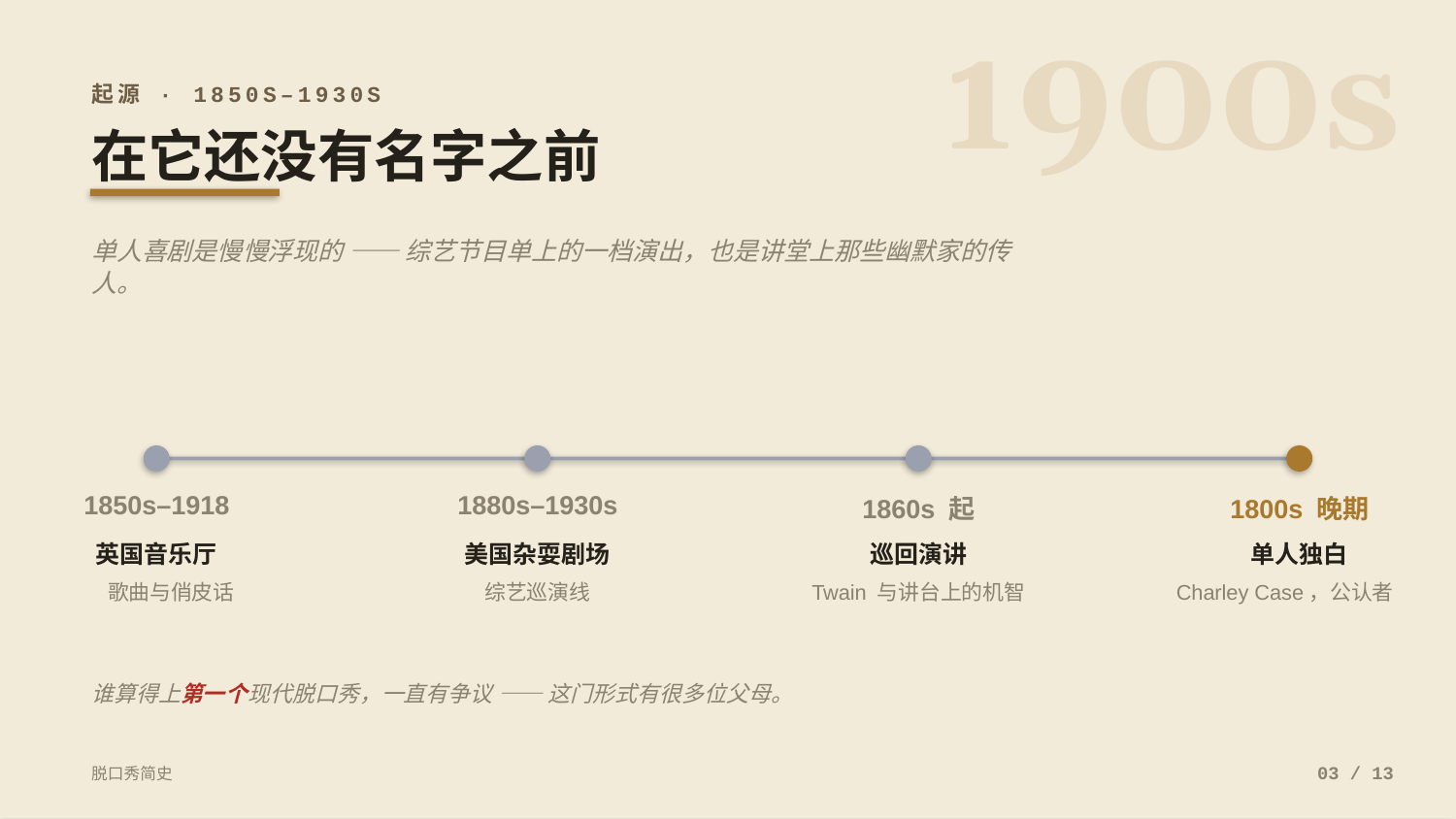

1900s
起源 · 1850S–1930S
在它还没有名字之前

单人喜剧是慢慢浮现的 —— 综艺节目单上的一档演出，也是讲堂上那些幽默家的传人。

1850s–1918
1880s–1930s
1860s 起
1800s 晚期
英国音乐厅
美国杂耍剧场
巡回演讲
单人独白
歌曲与俏皮话
综艺巡演线
Twain 与讲台上的机智
Charley Case，公认者
谁算得上第一个现代脱口秀，一直有争议 —— 这门形式有很多位父母。
脱口秀简史
03 / 13